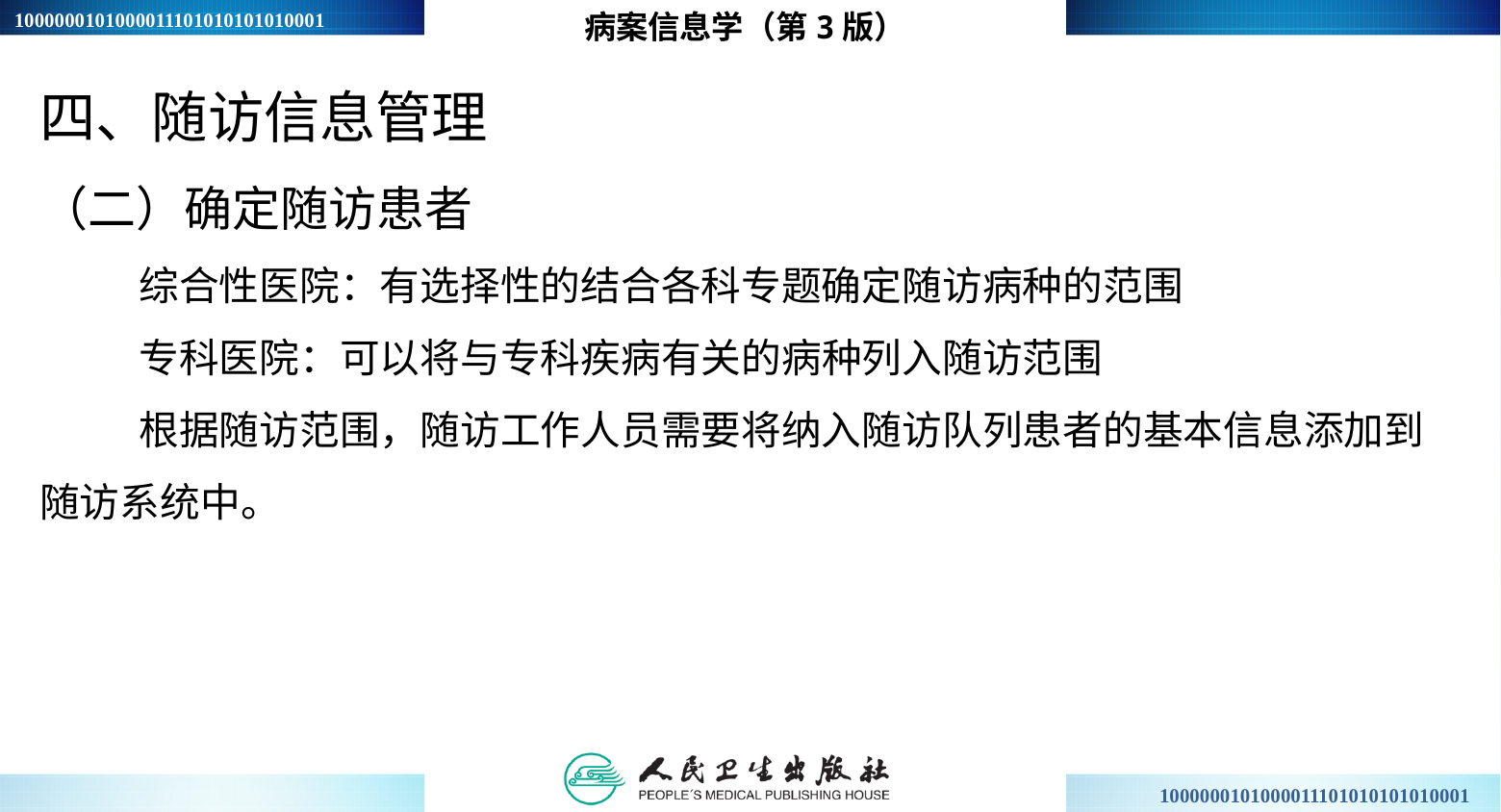

病案信息学（第3版）
四、随访信息管理
（二）确定随访患者
综合性医院：有选择性的结合各科专题确定随访病种的范围
专科医院：可以将与专科疾病有关的病种列入随访范围
根据随访范围，随访工作人员需要将纳入随访队列患者的基本信息添加到随访系统中。